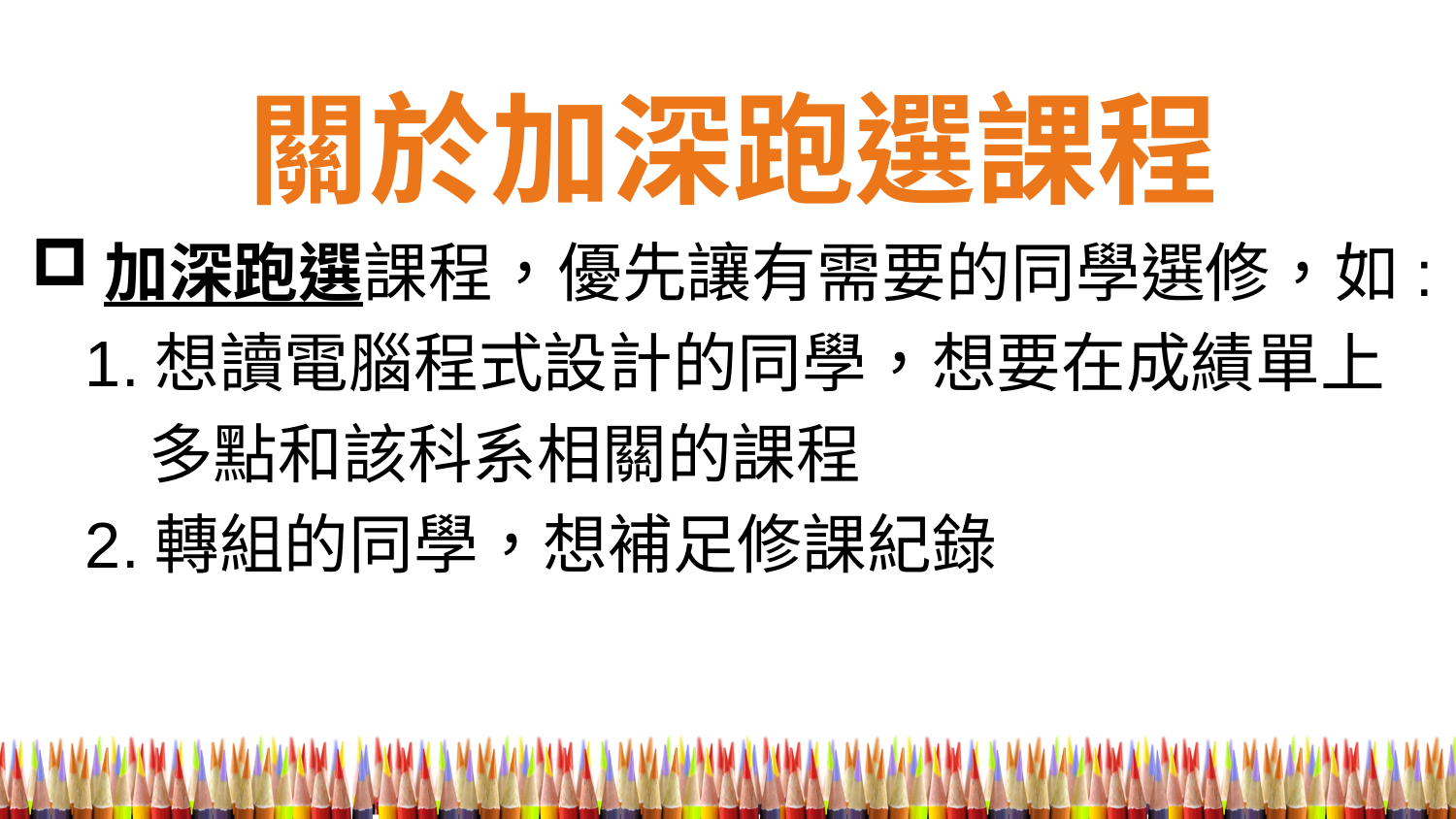

關於加深跑選課程
加深跑選課程，優先讓有需要的同學選修，如:
   1.想讀電腦程式設計的同學，想要在成績單上
       多點和該科系相關的課程
   2.轉組的同學，想補足修課紀錄